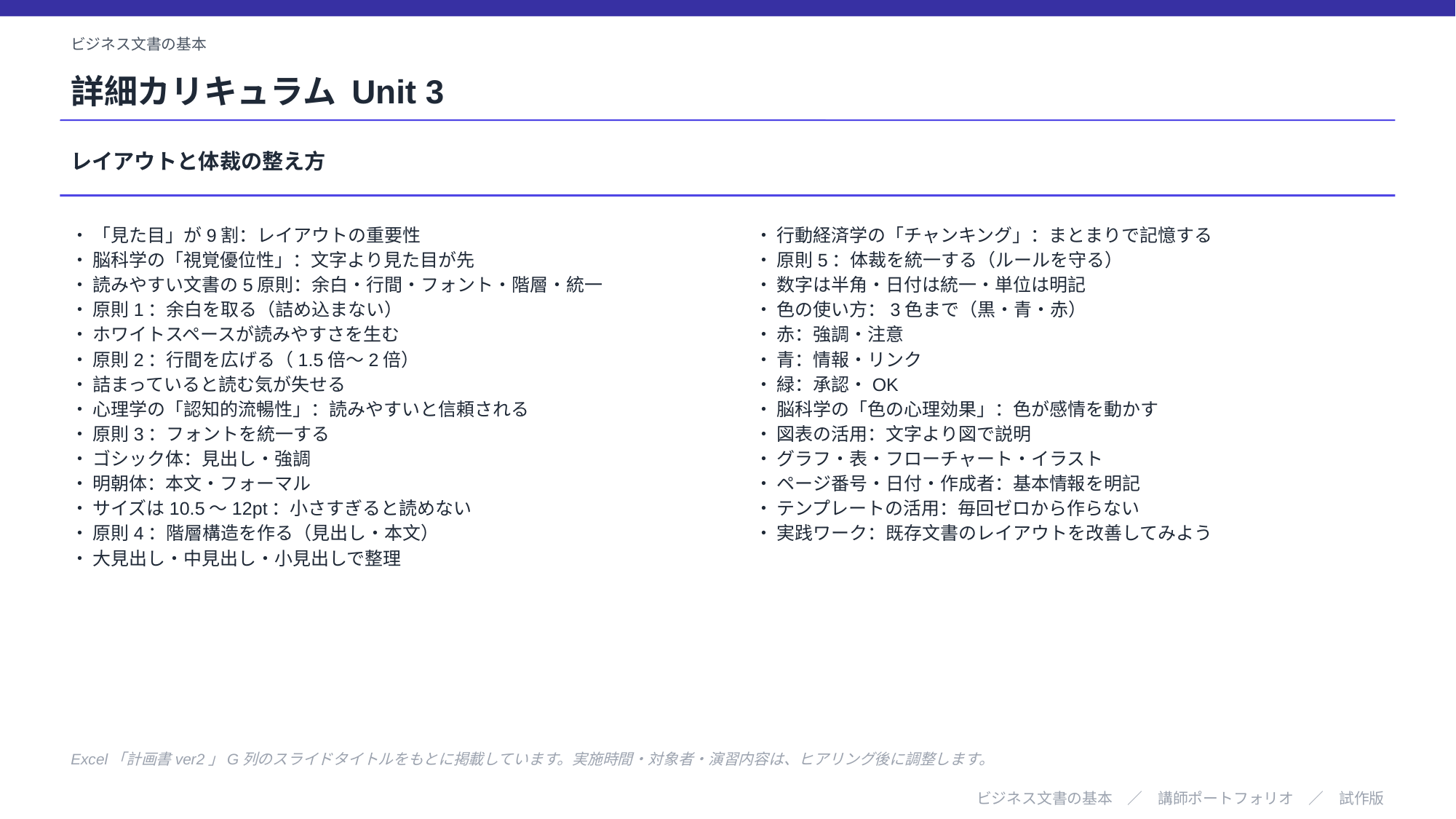

ビジネス文書の基本
詳細カリキュラム Unit 3

レイアウトと体裁の整え方

・ 「見た目」が9割：レイアウトの重要性
・ 脳科学の「視覚優位性」：文字より見た目が先
・ 読みやすい文書の5原則：余白・行間・フォント・階層・統一
・ 原則1：余白を取る（詰め込まない）
・ ホワイトスペースが読みやすさを生む
・ 原則2：行間を広げる（1.5倍～2倍）
・ 詰まっていると読む気が失せる
・ 心理学の「認知的流暢性」：読みやすいと信頼される
・ 原則3：フォントを統一する
・ ゴシック体：見出し・強調
・ 明朝体：本文・フォーマル
・ サイズは10.5～12pt：小さすぎると読めない
・ 原則4：階層構造を作る（見出し・本文）
・ 大見出し・中見出し・小見出しで整理
・ 行動経済学の「チャンキング」：まとまりで記憶する
・ 原則5：体裁を統一する（ルールを守る）
・ 数字は半角・日付は統一・単位は明記
・ 色の使い方：3色まで（黒・青・赤）
・ 赤：強調・注意
・ 青：情報・リンク
・ 緑：承認・OK
・ 脳科学の「色の心理効果」：色が感情を動かす
・ 図表の活用：文字より図で説明
・ グラフ・表・フローチャート・イラスト
・ ページ番号・日付・作成者：基本情報を明記
・ テンプレートの活用：毎回ゼロから作らない
・ 実践ワーク：既存文書のレイアウトを改善してみよう
Excel「計画書ver2」G列のスライドタイトルをもとに掲載しています。実施時間・対象者・演習内容は、ヒアリング後に調整します。
ビジネス文書の基本　／　講師ポートフォリオ　／　試作版